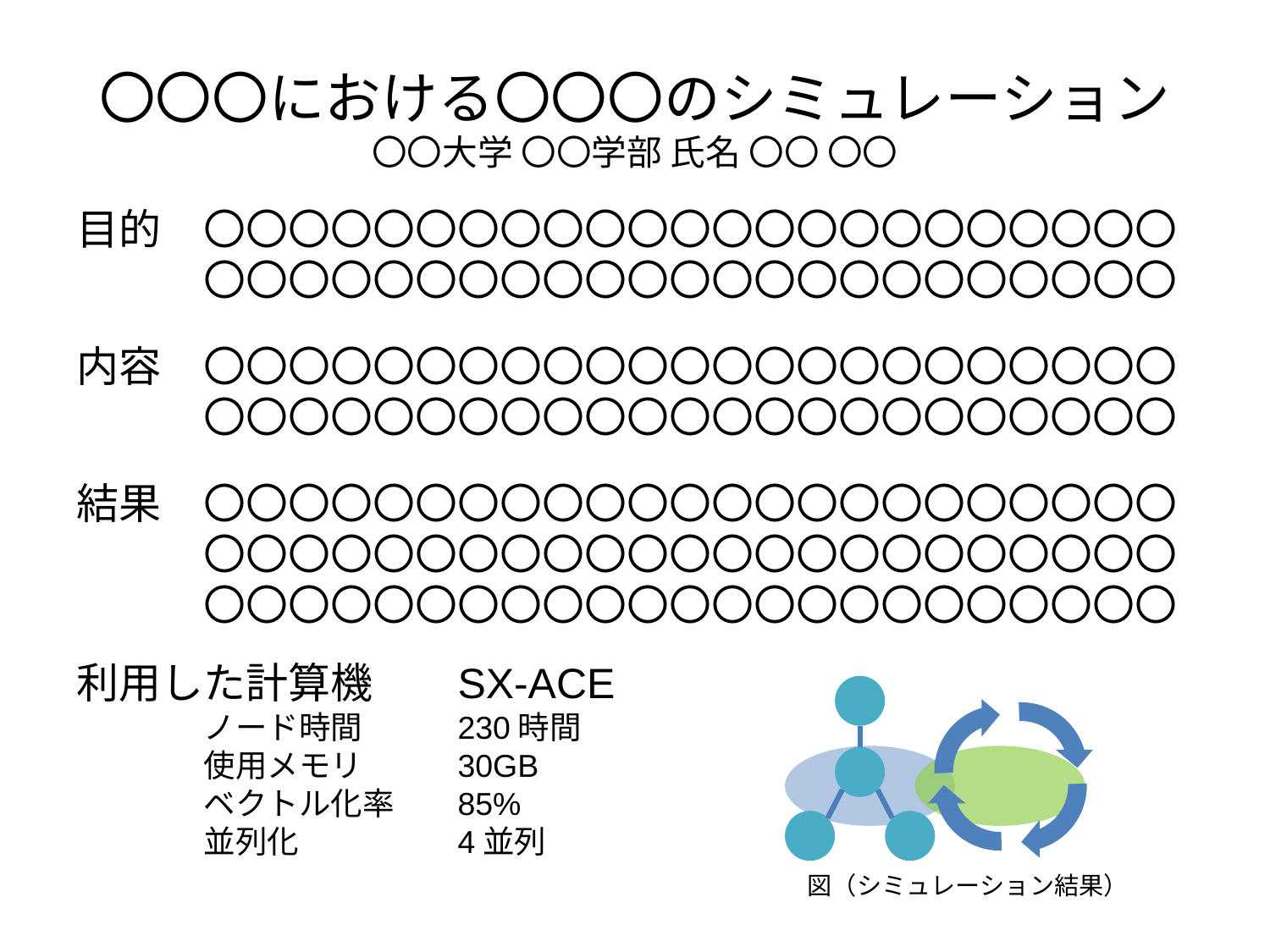

# 〇〇〇における〇〇〇のシミュレーション 〇〇大学 〇〇学部 氏名 〇〇 〇〇
目的　〇〇〇〇〇〇〇〇〇〇〇〇〇〇〇〇〇〇〇〇〇〇〇	〇〇〇〇〇〇〇〇〇〇〇〇〇〇〇〇〇〇〇〇〇〇〇

内容　〇〇〇〇〇〇〇〇〇〇〇〇〇〇〇〇〇〇〇〇〇〇〇	〇〇〇〇〇〇〇〇〇〇〇〇〇〇〇〇〇〇〇〇〇〇〇

結果　〇〇〇〇〇〇〇〇〇〇〇〇〇〇〇〇〇〇〇〇〇〇〇	〇〇〇〇〇〇〇〇〇〇〇〇〇〇〇〇〇〇〇〇〇〇〇	〇〇〇〇〇〇〇〇〇〇〇〇〇〇〇〇〇〇〇〇〇〇〇

利用した計算機	SX-ACE
	ノード時間 	230時間
	使用メモリ 	30GB
	ベクトル化率 	85%
	並列化		4並列

図（シミュレーション結果）